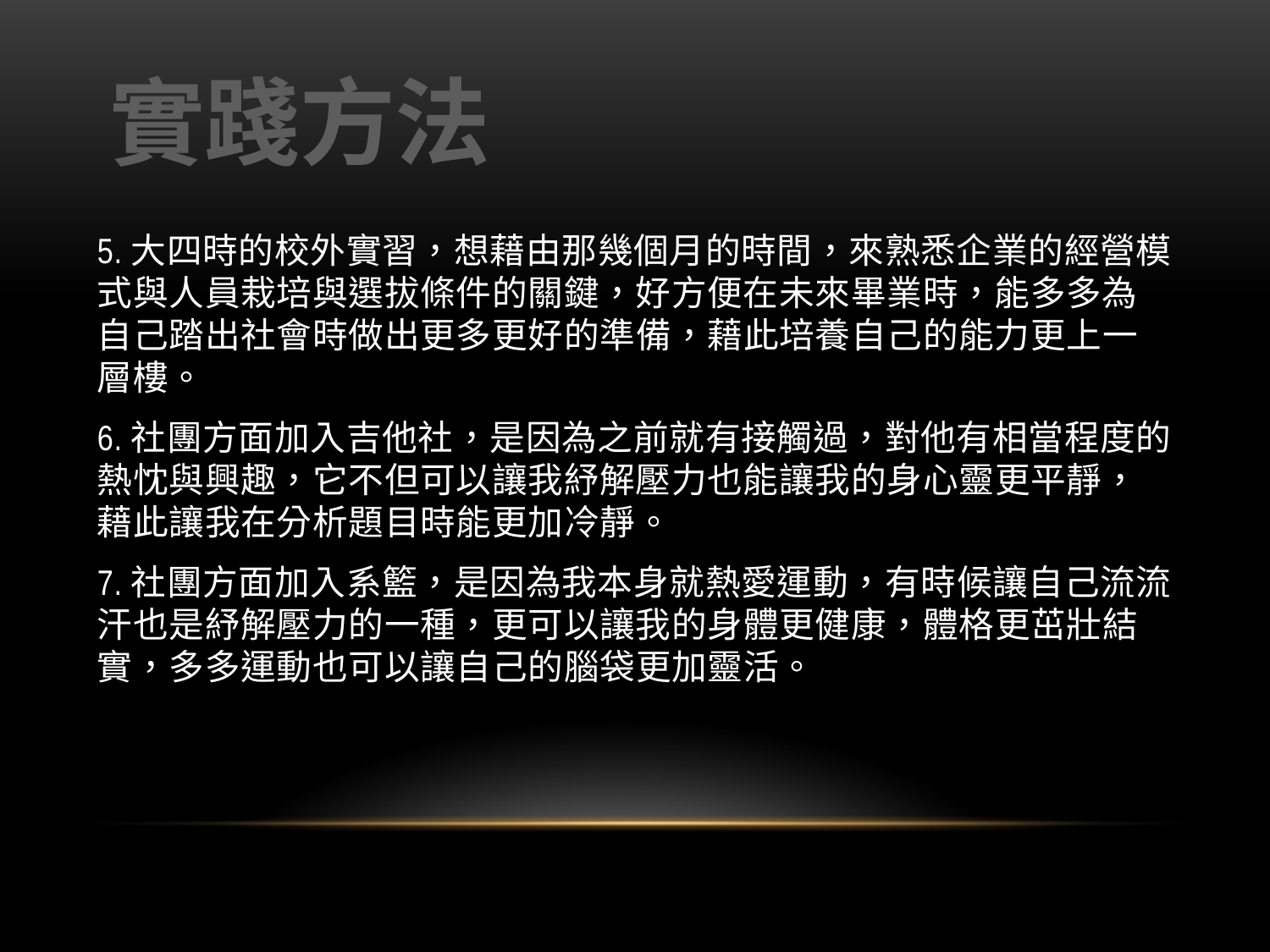

實踐方法
5.大四時的校外實習，想藉由那幾個月的時間，來熟悉企業的經營模式與人員栽培與選拔條件的關鍵，好方便在未來畢業時，能多多為自己踏出社會時做出更多更好的準備，藉此培養自己的能力更上一層樓。
6.社團方面加入吉他社，是因為之前就有接觸過，對他有相當程度的熱忱與興趣，它不但可以讓我紓解壓力也能讓我的身心靈更平靜，藉此讓我在分析題目時能更加冷靜。
7.社團方面加入系籃，是因為我本身就熱愛運動，有時候讓自己流流汗也是紓解壓力的一種，更可以讓我的身體更健康，體格更茁壯結實，多多運動也可以讓自己的腦袋更加靈活。